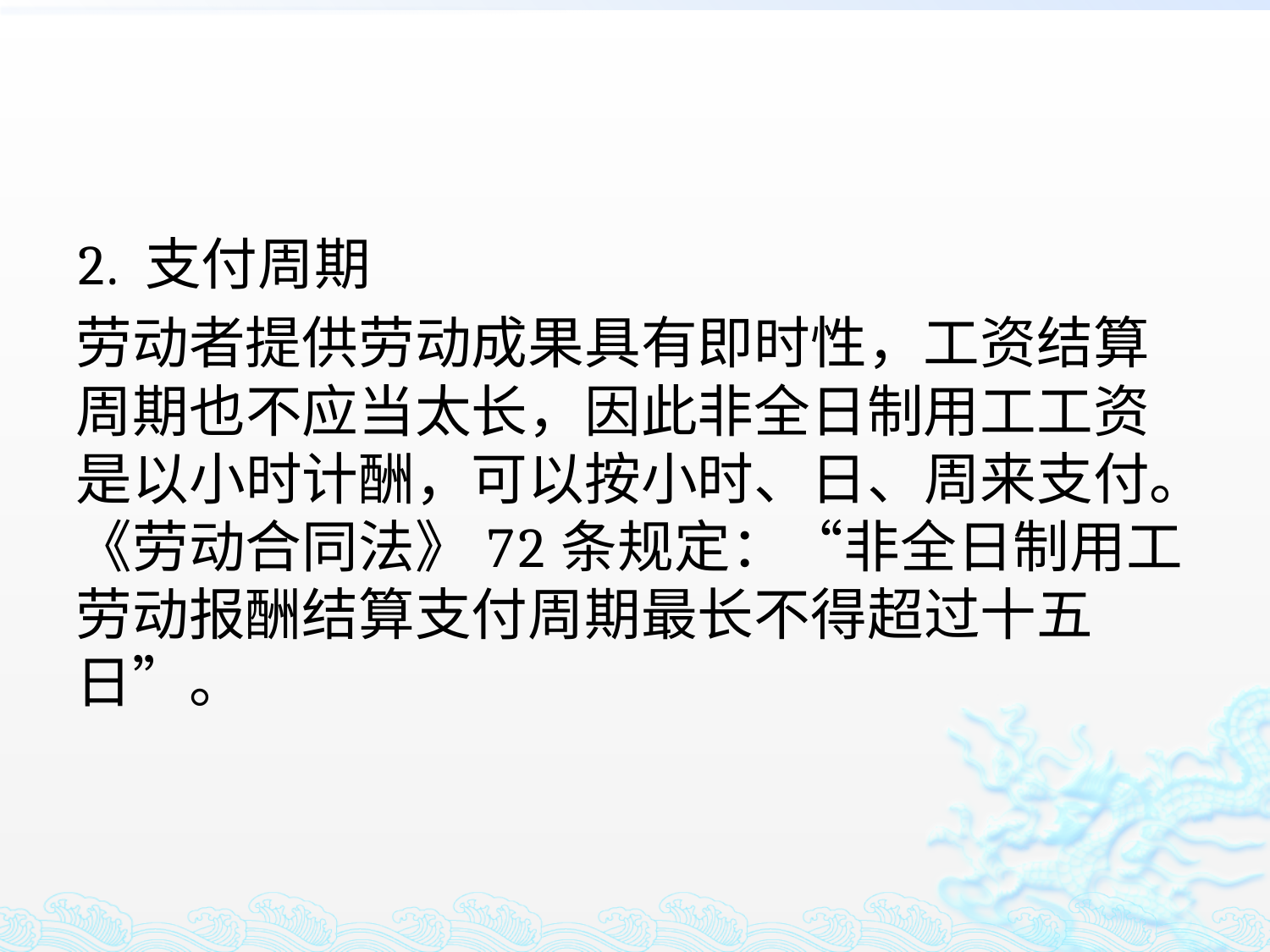

#
2. 支付周期
劳动者提供劳动成果具有即时性，工资结算周期也不应当太长，因此非全日制用工工资是以小时计酬，可以按小时、日、周来支付。《劳动合同法》72条规定：“非全日制用工劳动报酬结算支付周期最长不得超过十五日”。